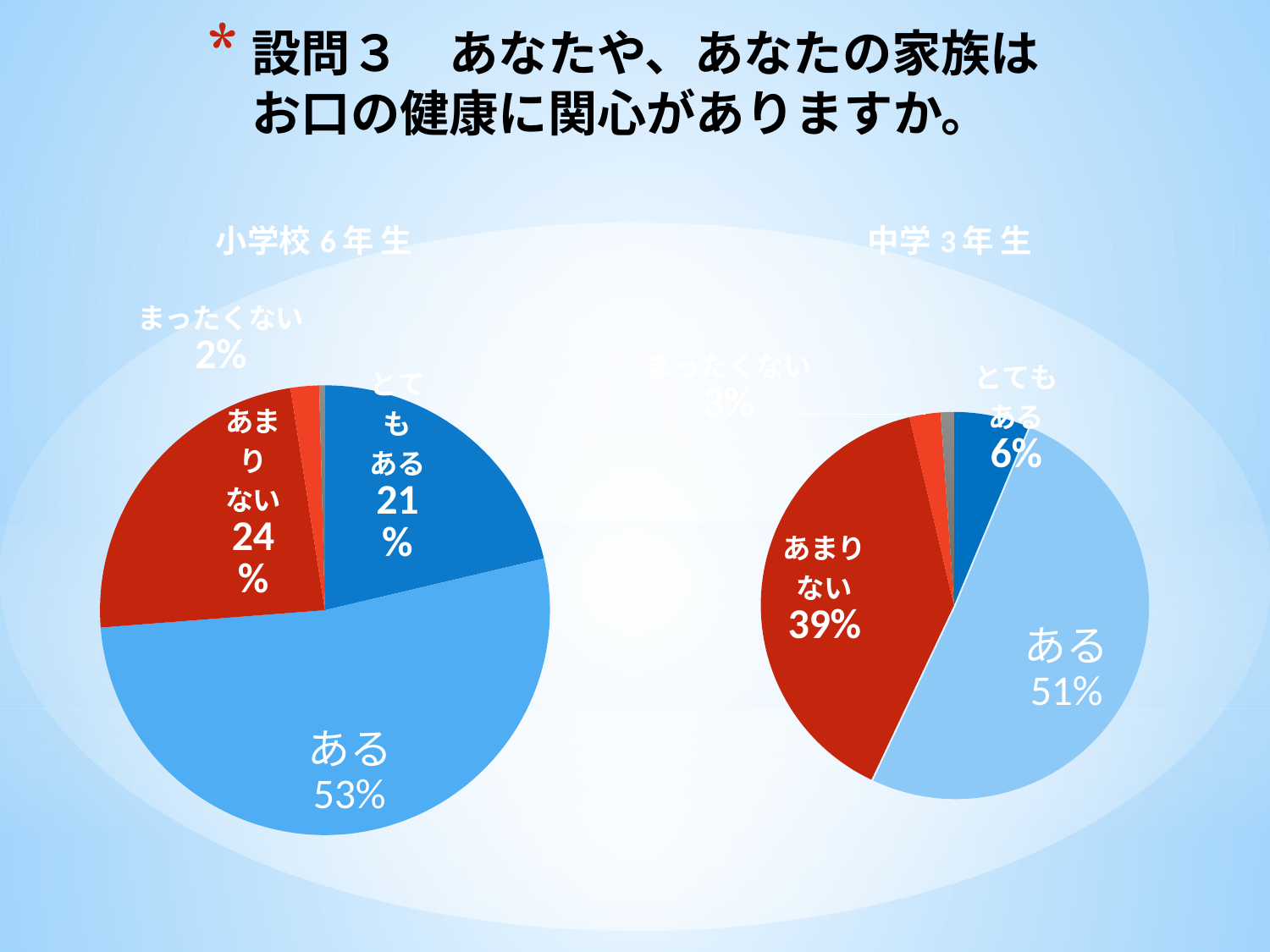

# 設問３　あなたや、あなたの家族はお口の健康に関心がありますか。

### Chart: 小学校6年 生

| Category | 小学校6年 人 | 小学校6年 ％ |
|---|---|---|
| とてもある | 52.0 | 0.21311475409836064 |
| 有る | 128.0 | 0.5245901639344263 |
| あまりない | 58.0 | 0.23770491803278687 |
| まったくない | 5.0 | 0.020491803278688523 |
| 未記入 | 1.0 | 0.004098360655737705 |

### Chart: 中学3年 生

| Category | 中学3年 人 | 中学3年 ％ |
|---|---|---|
| とてもある | 17.0 | 0.06296296296296296 |
| 有る | 137.0 | 0.5074074074074074 |
| あまりない | 106.0 | 0.3925925925925926 |
| まったくない | 7.0 | 0.025925925925925925 |
| 未記入 | 3.0 | 0.011111111111111112 |